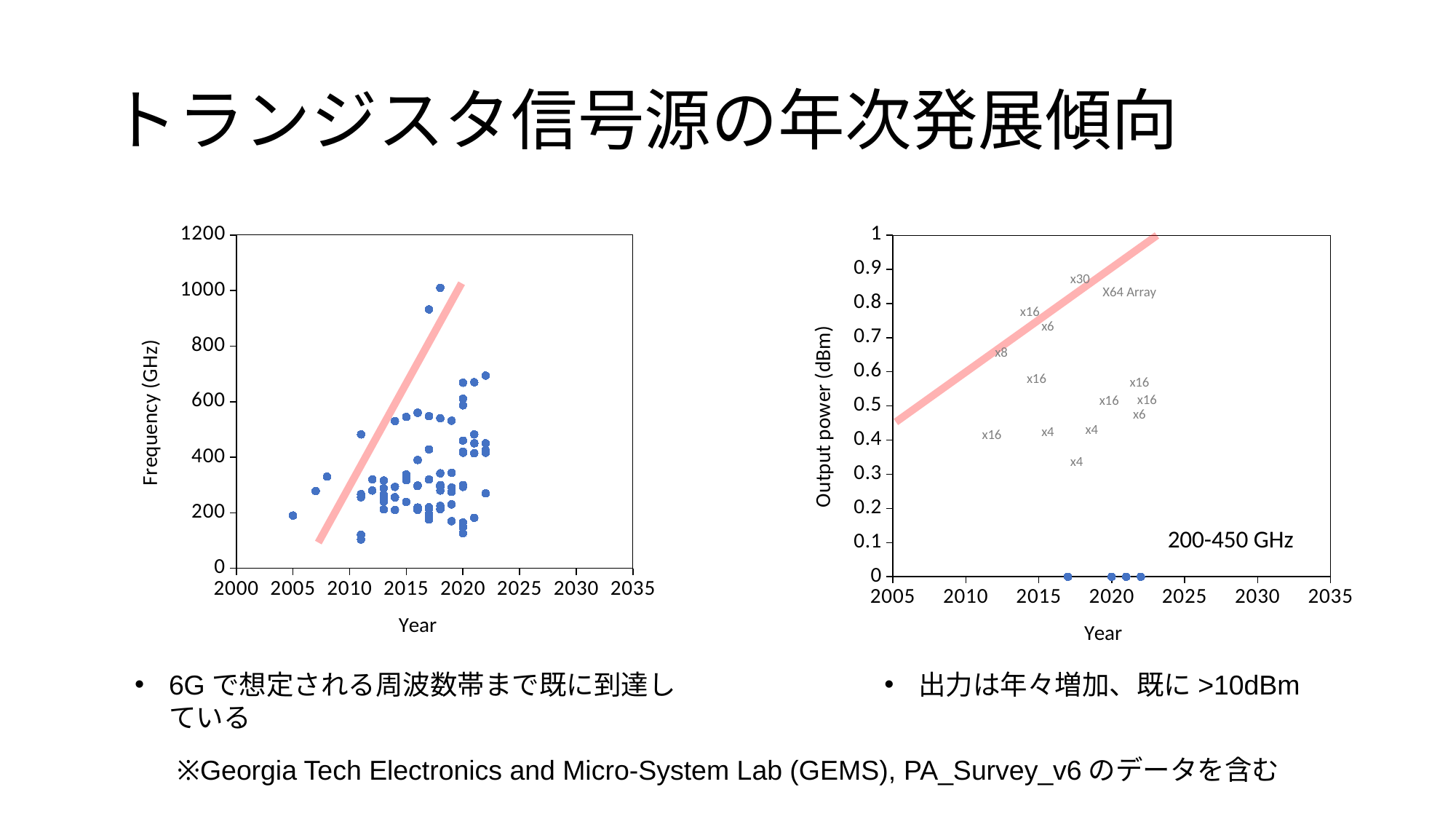

# トランジスタ信号源の年次発展傾向

### Chart

| Category | Frequency (GHz) |
|---|---|

### Chart

| Category |  |  |  |  |  |
|---|---|---|---|---|---|
x30
X64 Array
x16
x6
x8
x16
x16
x16
x16
x6
x4
x4
x16
x4
200-450 GHz
6Gで想定される周波数帯まで既に到達している
出力は年々増加、既に>10dBm
※Georgia Tech Electronics and Micro-System Lab (GEMS), PA_Survey_v6のデータを含む